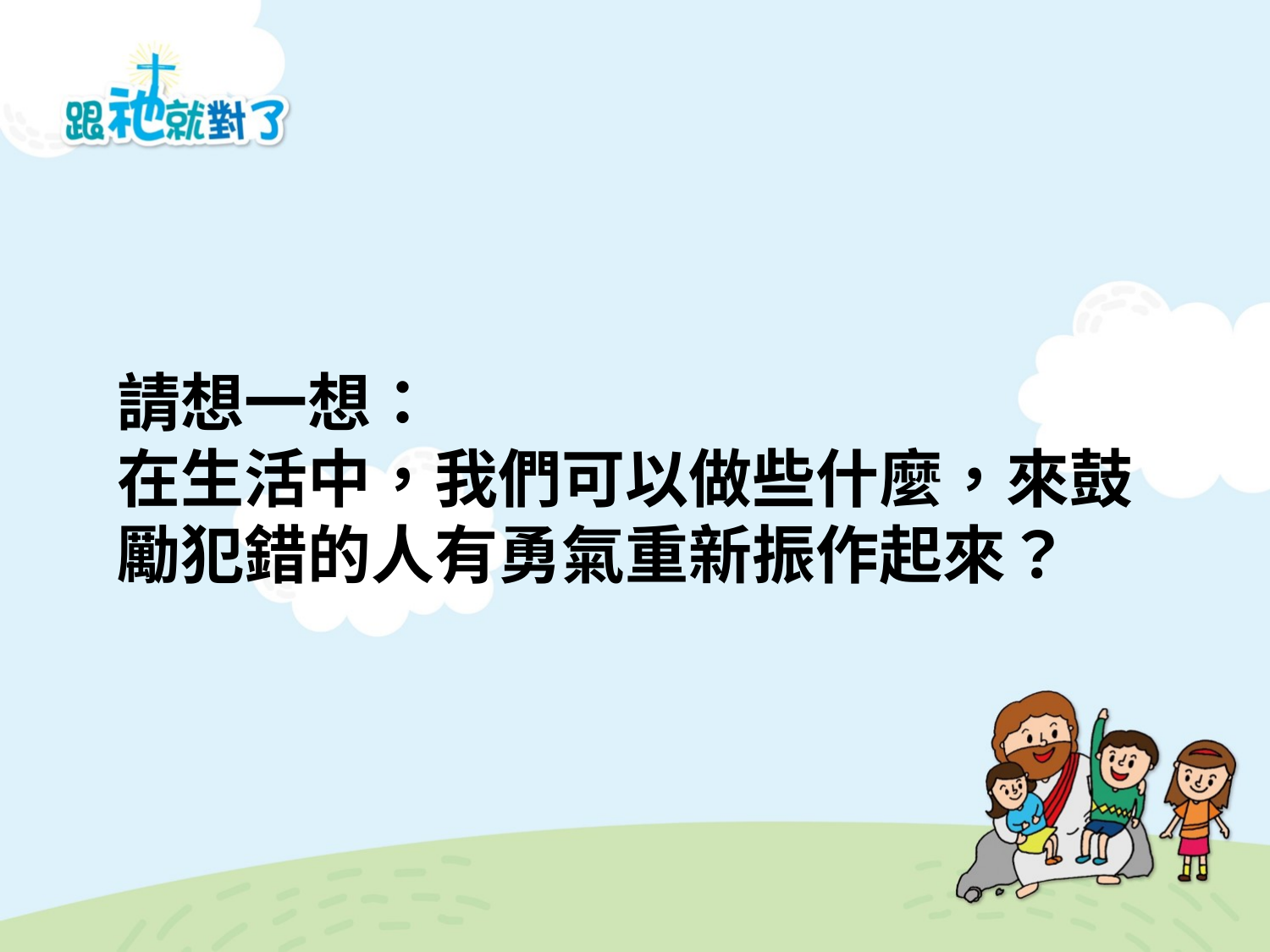

請想一想：
在生活中，我們可以做些什麼，來鼓勵犯錯的人有勇氣重新振作起來？